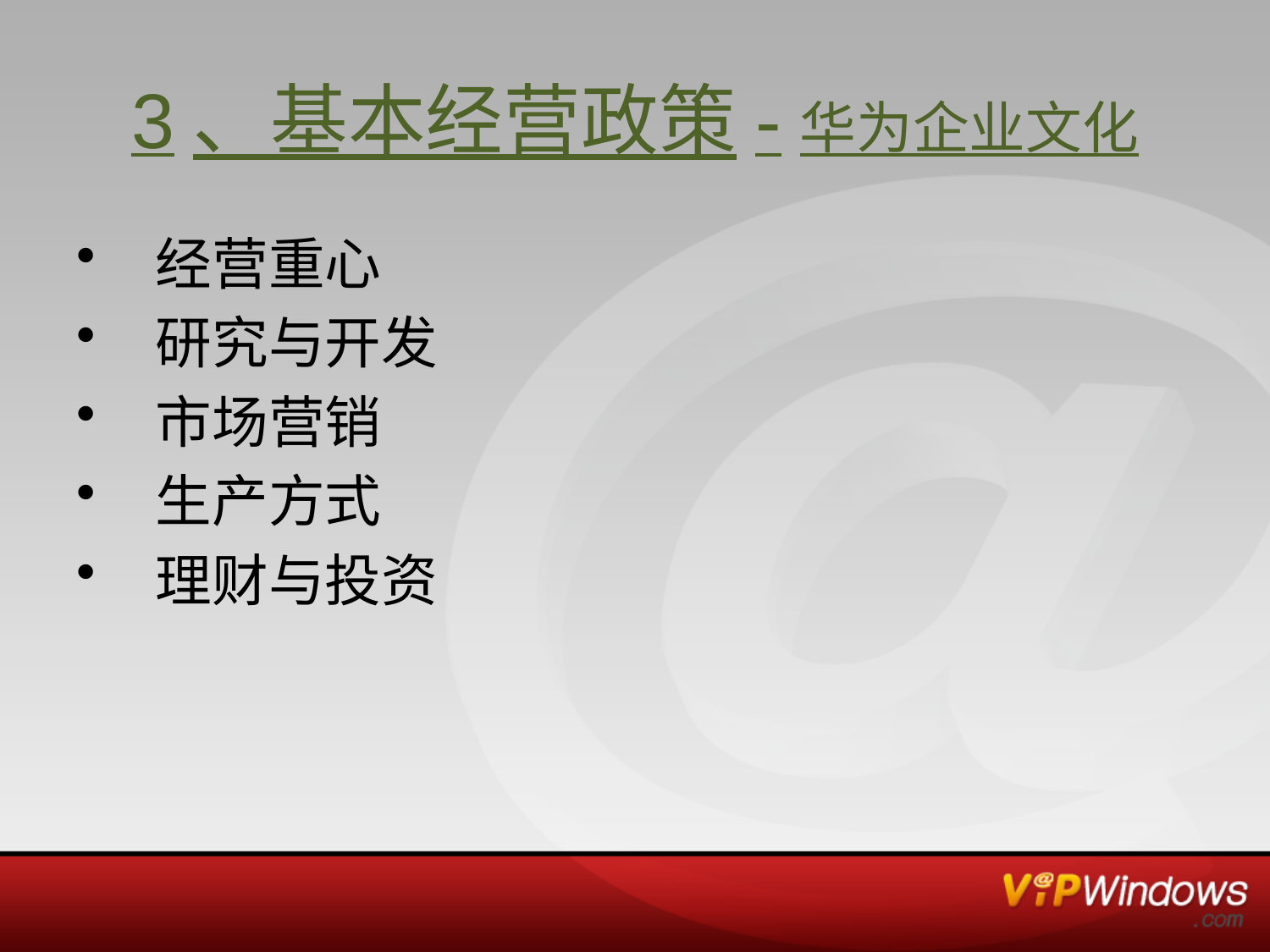

# 3、基本经营政策-华为企业文化
经营重心
研究与开发
市场营销
生产方式
理财与投资